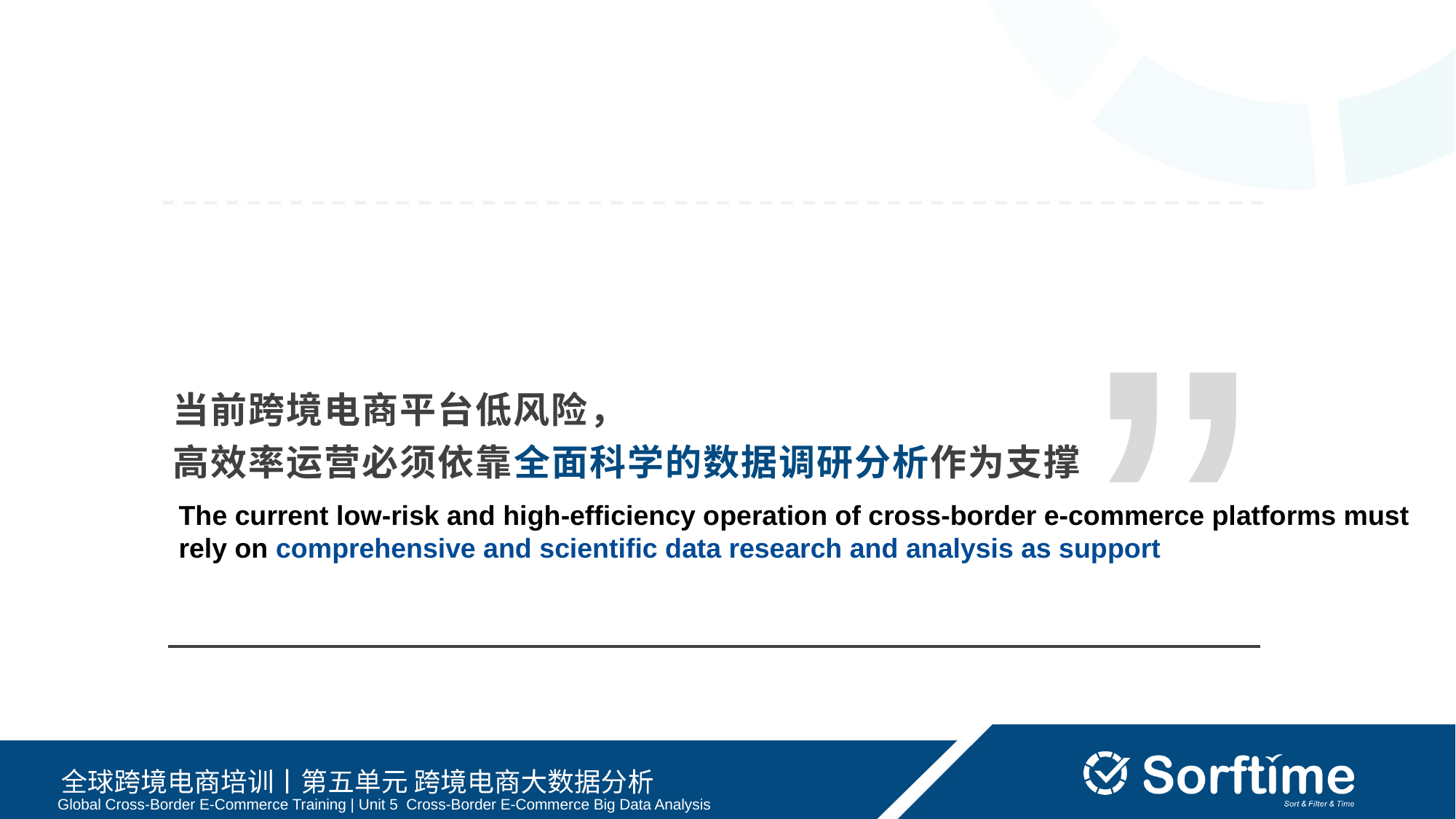

”
当前跨境电商平台低风险，
高效率运营必须依靠全面科学的数据调研分析作为支撑

The current low-risk and high-efficiency operation of cross-border e-commerce platforms must rely on comprehensive and scientific data research and analysis as support
Global Cross-Border E-Commerce Training | Unit 5  Cross-Border E-Commerce Big Data Analysis